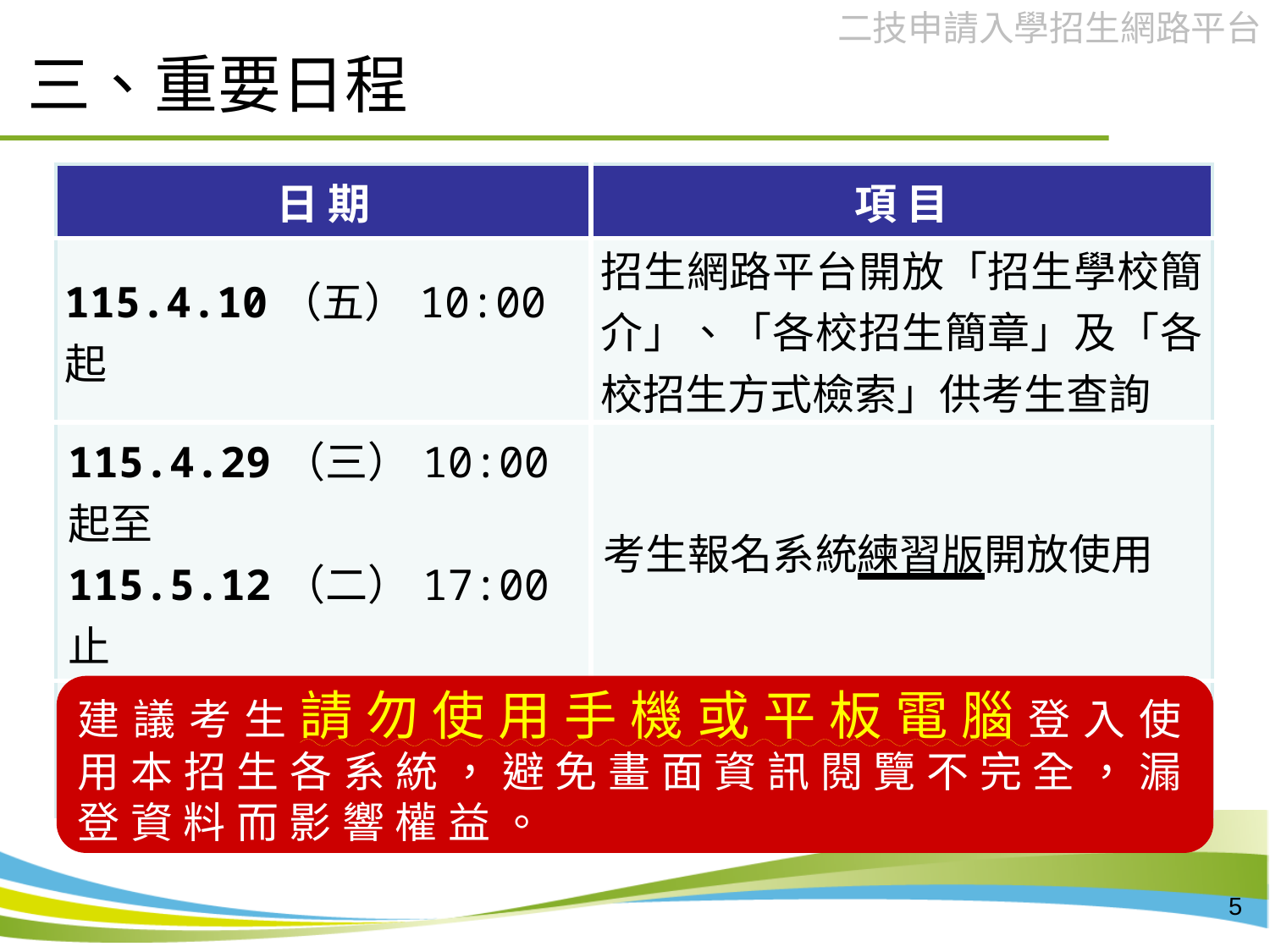

三、重要日程
| 日 期 | 項 目 |
| --- | --- |
| 115.4.10（五）10:00起 | 招生網路平台開放「招生學校簡介」、「各校招生簡章」及「各校招生方式檢索」供考生查詢 |
| 115.4.29（三）10:00起至115.5.12（二）17:00止 | 考生報名系統練習版開放使用 |
| 115.5.14（四）10:00起至各校報名截止日 | 考生報名系統開放-依各校報名起迄時間規定開放選報 |
建議考生請勿使用手機或平板電腦登入使用本招生各系統，避免畫面資訊閱覽不完全，漏登資料而影響權益。
5